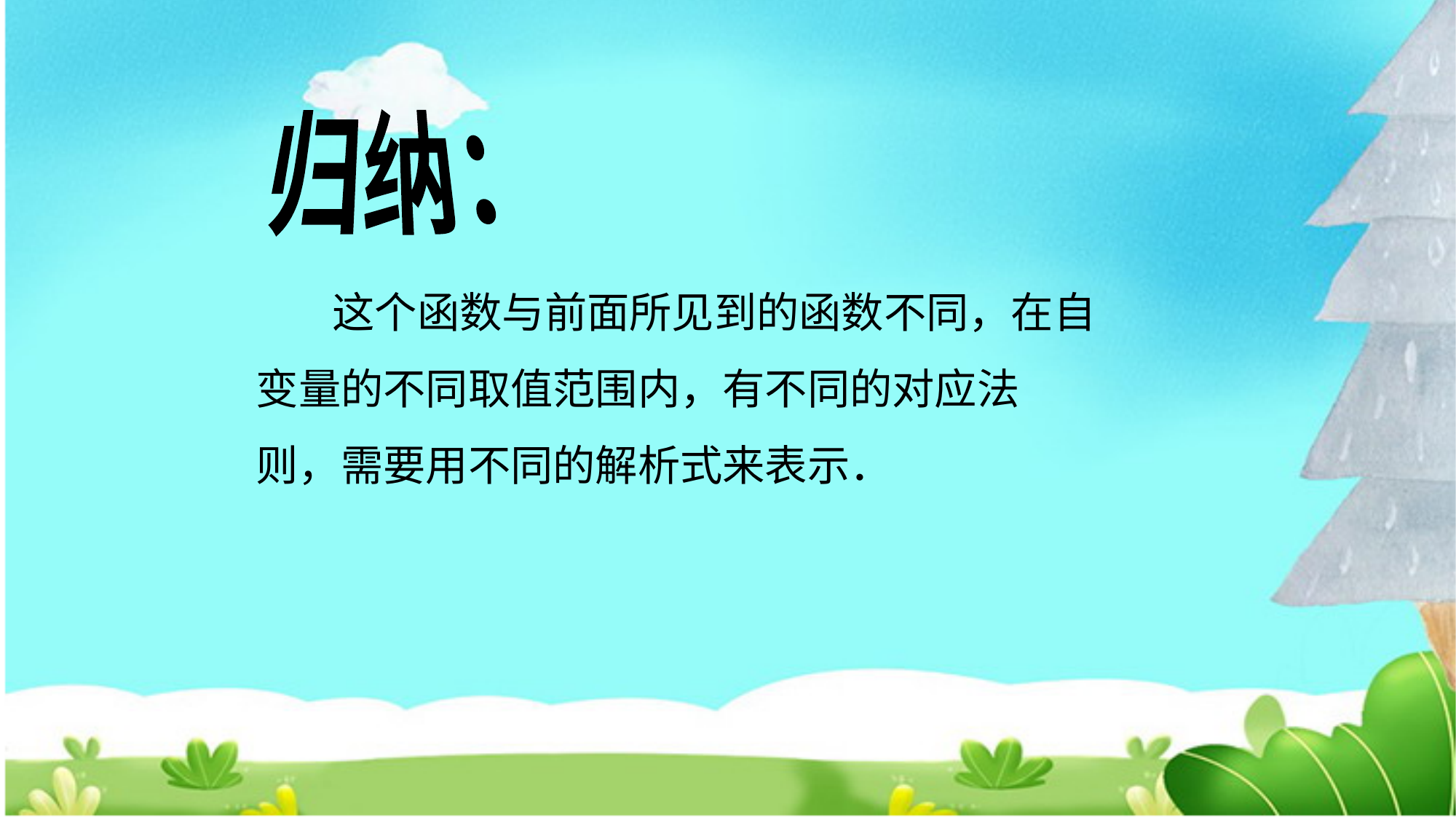

归纳：
       这个函数与前面所见到的函数不同，在自变量的不同取值范围内，有不同的对应法则，需要用不同的解析式来表示．